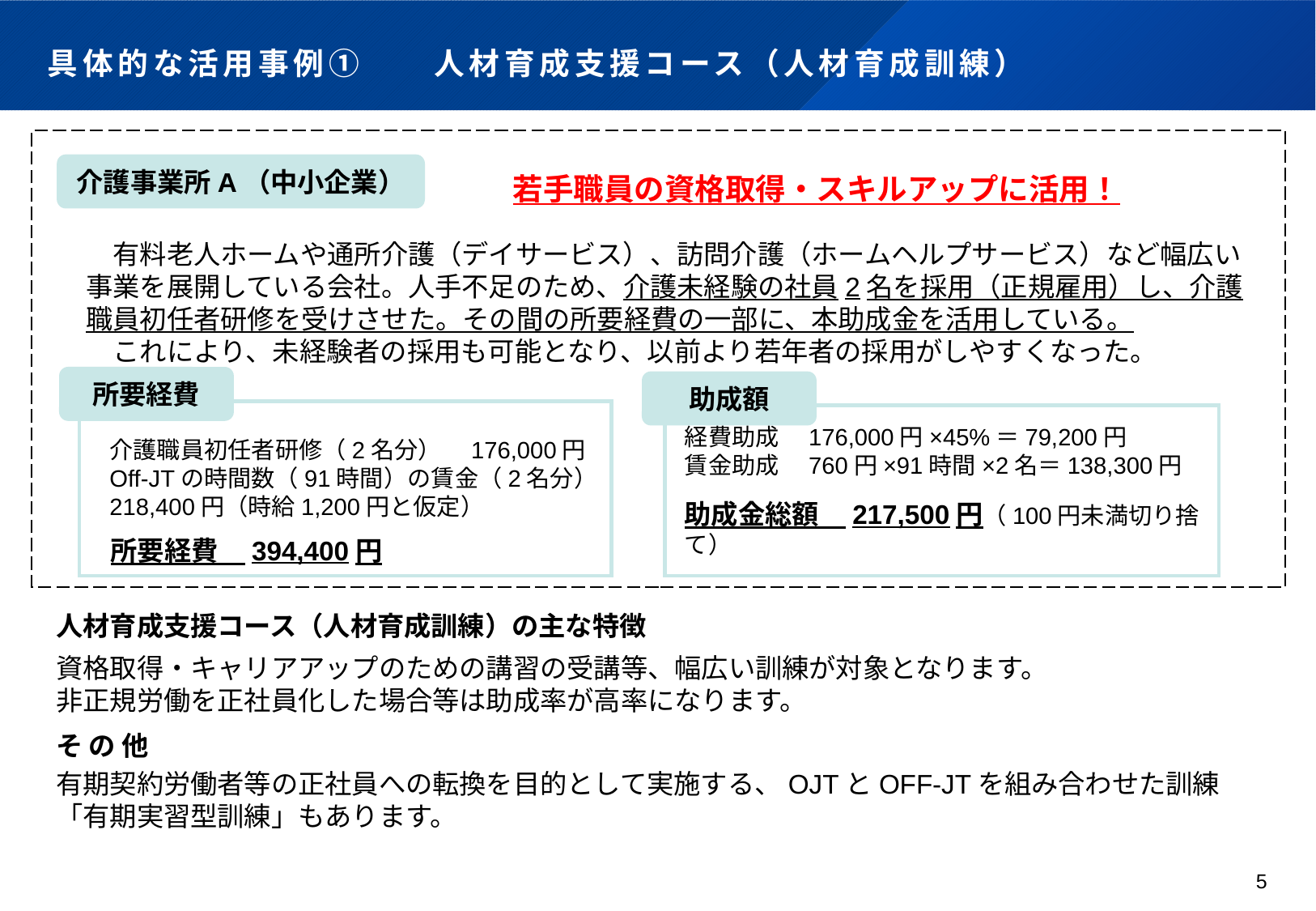

# 具体的な活用事例①　　人材育成支援コース（人材育成訓練）

介護事業所A（中小企業）
若手職員の資格取得・スキルアップに活用！
　有料老人ホームや通所介護（デイサービス）、訪問介護（ホームヘルプサービス）など幅広い事業を展開している会社。人手不足のため、介護未経験の社員2名を採用（正規雇用）し、介護職員初任者研修を受けさせた。その間の所要経費の一部に、本助成金を活用している。
　これにより、未経験者の採用も可能となり、以前より若年者の採用がしやすくなった。
所要経費
助成額

経費助成　176,000円×45%＝79,200円
賃金助成　760円×91時間×2名＝138,300円
介護職員初任者研修（2名分）　176,000円
Off-JTの時間数（91時間）の賃金（2名分）
218,400円（時給1,200円と仮定）
助成金総額　217,500円（100円未満切り捨て）
所要経費　394,400円
人材育成支援コース（人材育成訓練）の主な特徴
資格取得・キャリアアップのための講習の受講等、幅広い訓練が対象となります。
非正規労働を正社員化した場合等は助成率が高率になります。
そ の 他
有期契約労働者等の正社員への転換を目的として実施する、OJTとOFF-JTを組み合わせた訓練「有期実習型訓練」もあります。

5